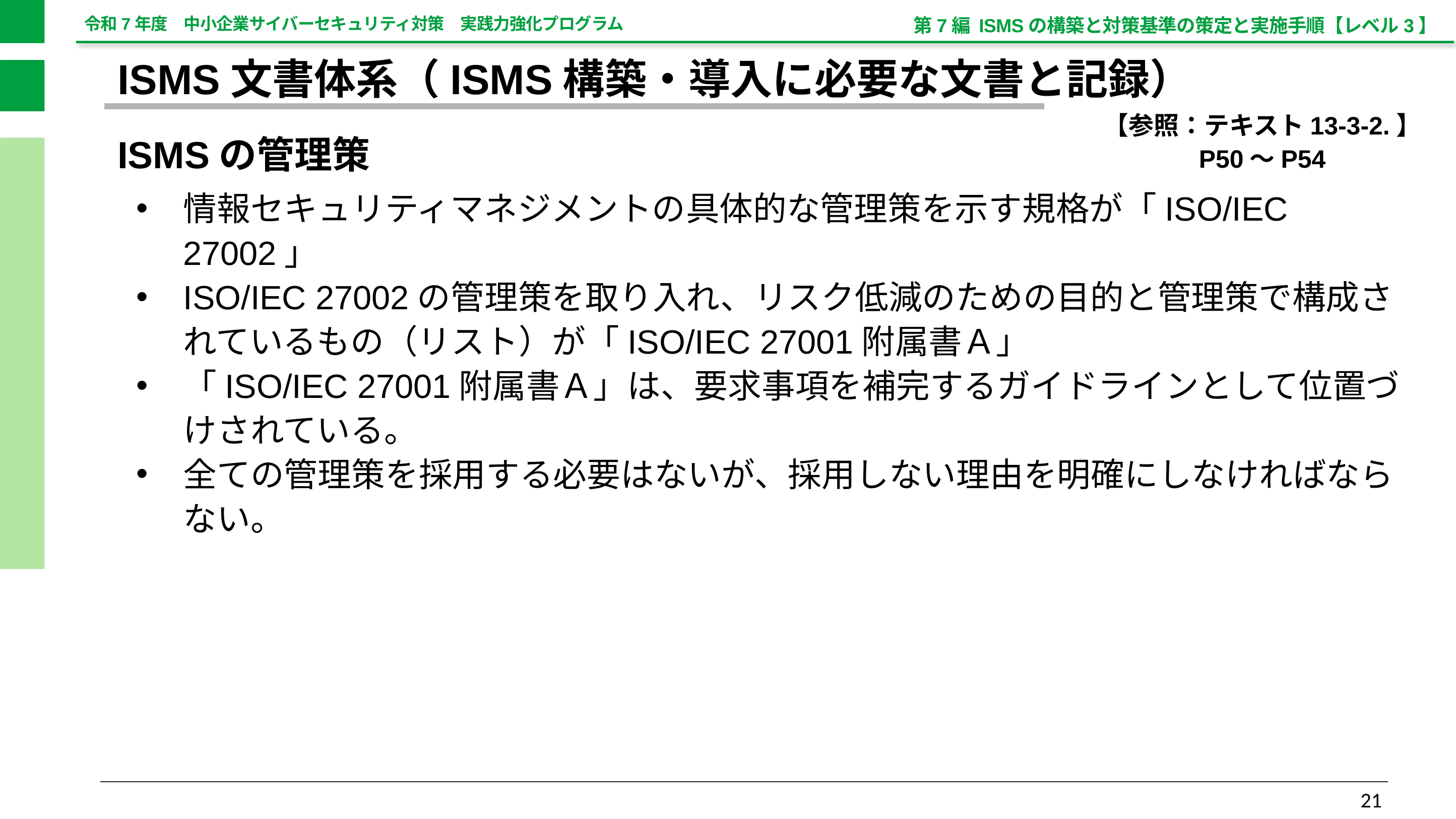

第7編 ISMSの構築と対策基準の策定と実施手順【レベル3】
ISMS文書体系（ISMS構築・導入に必要な文書と記録）
【参照：テキスト13-3-2.】
P50～P54
ISMSの管理策
情報セキュリティマネジメントの具体的な管理策を示す規格が「ISO/IEC 27002」
ISO/IEC 27002の管理策を取り入れ、リスク低減のための目的と管理策で構成されているもの（リスト）が「ISO/IEC 27001附属書Ａ」
「ISO/IEC 27001附属書Ａ」は、要求事項を補完するガイドラインとして位置づけされている。
全ての管理策を採用する必要はないが、採用しない理由を明確にしなければならない。